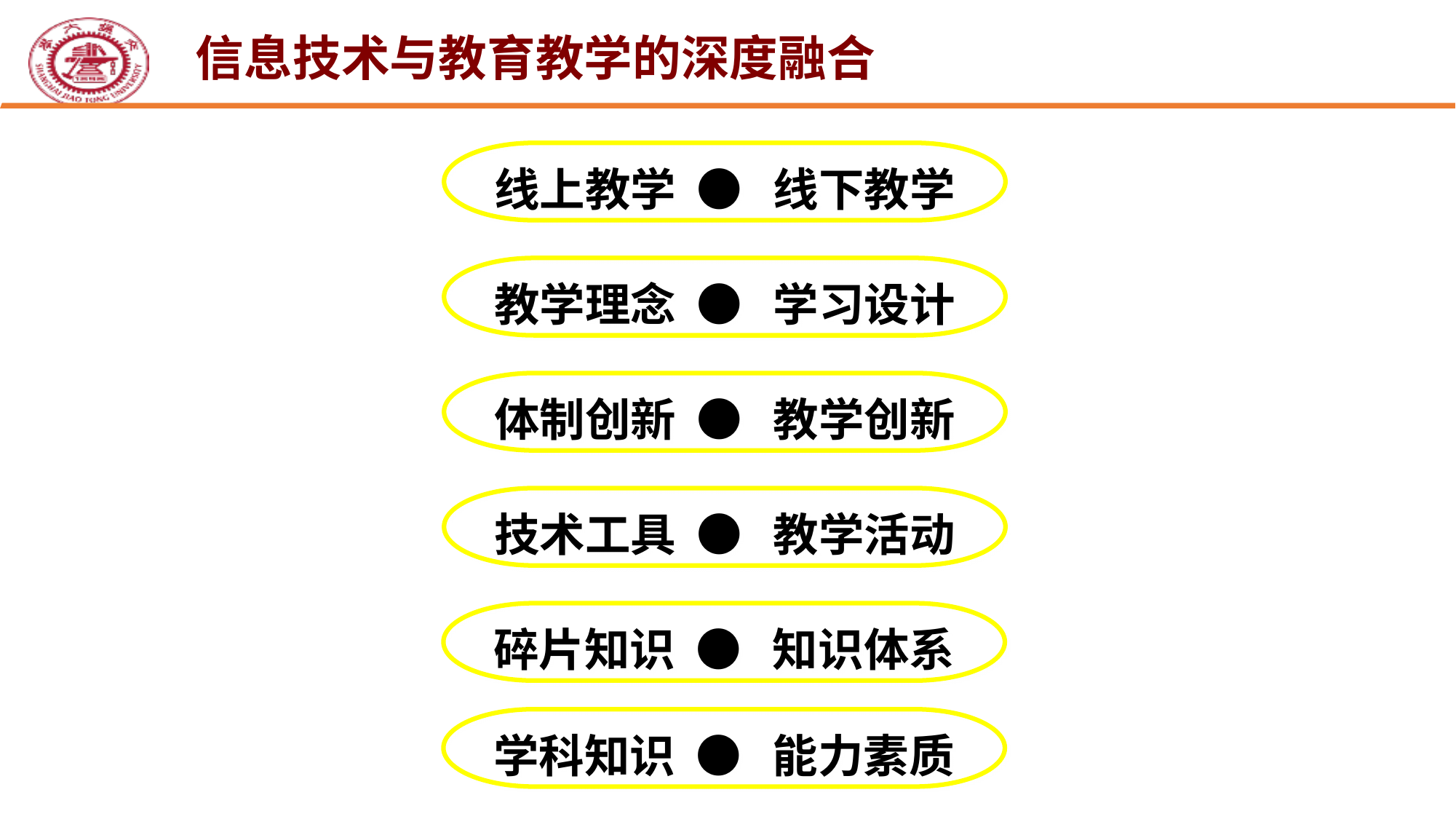

信息技术与教育教学的深度融合

线上教学  ●   线下教学
教学理念  ●   学习设计
体制创新  ●   教学创新
技术工具  ●   教学活动
碎片知识  ●   知识体系
学科知识  ●   能力素质